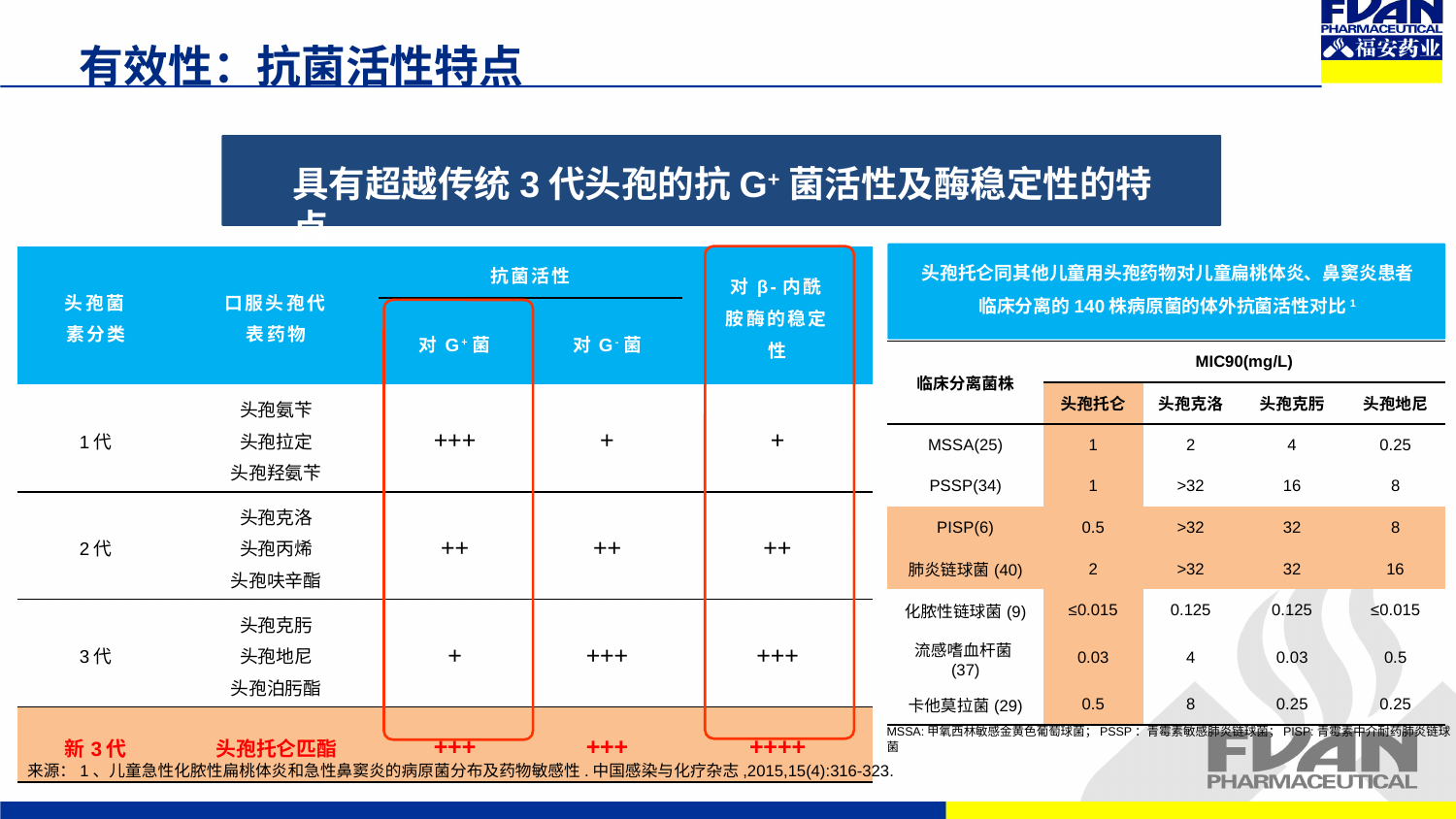

有效性：抗菌活性特点

具有超越传统3代头孢的抗G+菌活性及酶稳定性的特点

头孢托仑同其他儿童用头孢药物对儿童扁桃体炎、鼻窦炎患者临床分离的140株病原菌的体外抗菌活性对比1
| 头孢菌素分类 | 口服头孢代表药物 | 抗菌活性 |  | 对β-内酰胺酶的稳定性 |
| --- | --- | --- | --- | --- |
|  |  | 对G+菌 | 对G-菌 |  |
| 1代 | 头孢氨苄 头孢拉定 头孢羟氨苄 | +++ | + | + |
| 2代 | 头孢克洛 头孢丙烯 头孢呋辛酯 | ++ | ++ | ++ |
| 3代 | 头孢克肟 头孢地尼 头孢泊肟酯 | + | +++ | +++ |
| 新3代 | 头孢托仑匹酯 | +++ | +++ | ++++ |

| 临床分离菌株 | MIC90(mg/L) |  |  |  |
| --- | --- | --- | --- | --- |
|  | 头孢托仑 | 头孢克洛 | 头孢克肟 | 头孢地尼 |
| MSSA(25) | 1 | 2 | 4 | 0.25 |
| PSSP(34) | 1 | >32 | 16 | 8 |
| PISP(6) | 0.5 | >32 | 32 | 8 |
| 肺炎链球菌(40) | 2 | >32 | 32 | 16 |
| 化脓性链球菌(9) | ≤0.015 | 0.125 | 0.125 | ≤0.015 |
| 流感嗜血杆菌(37) | 0.03 | 4 | 0.03 | 0.5 |
| 卡他莫拉菌(29) | 0.5 | 8 | 0.25 | 0.25 |
MSSA:甲氧西林敏感金黄色葡萄球菌；PSSP：青霉素敏感肺炎链球菌；PISP:青霉素中介耐药肺炎链球菌
来源：1、儿童急性化脓性扁桃体炎和急性鼻窦炎的病原菌分布及药物敏感性.中国感染与化疗杂志,2015,15(4):316-323.